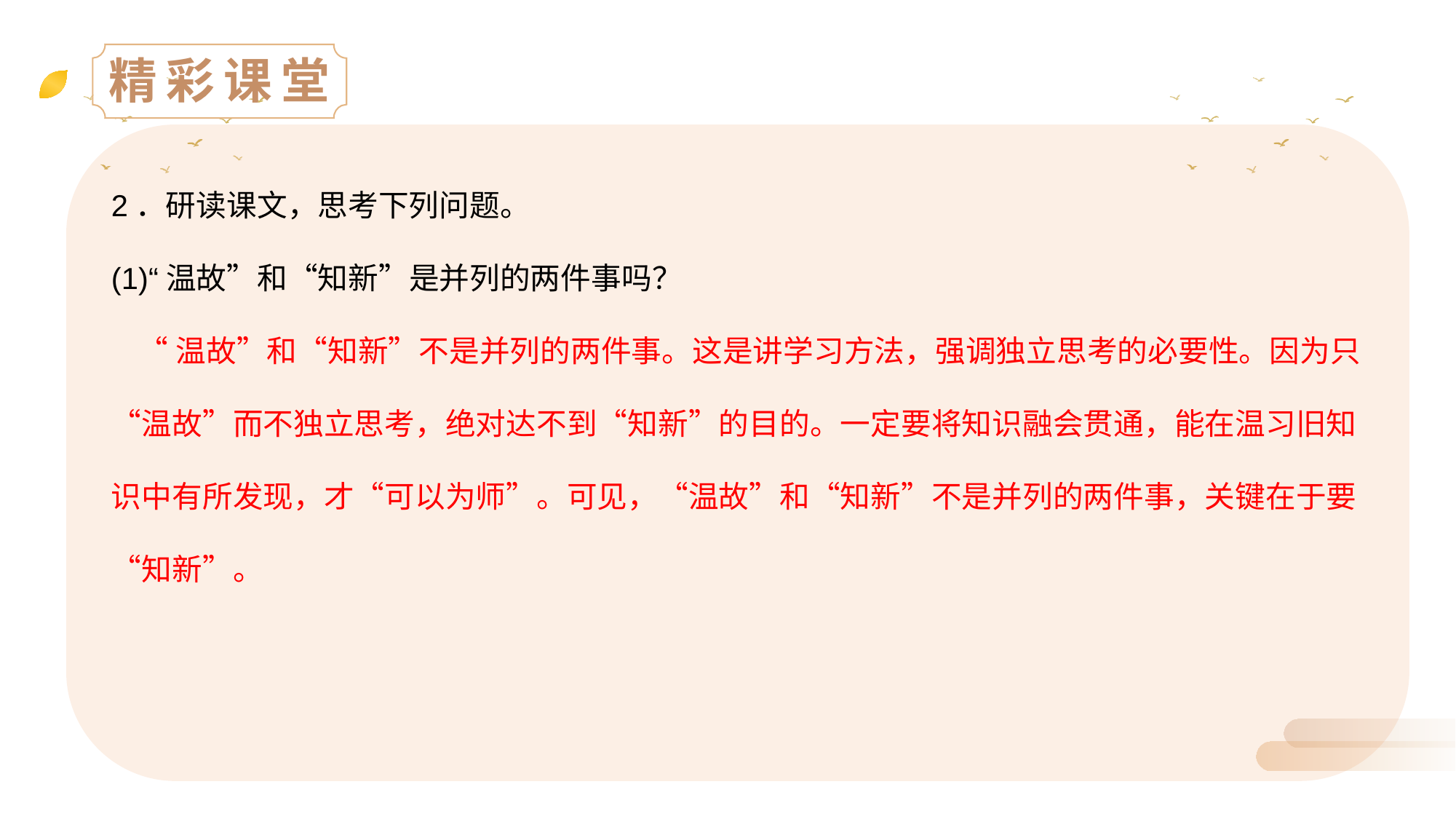

精彩课堂
2．研读课文，思考下列问题。
(1)“温故”和“知新”是并列的两件事吗？
    “温故”和“知新”不是并列的两件事。这是讲学习方法，强调独立思考的必要性。因为只“温故”而不独立思考，绝对达不到“知新”的目的。一定要将知识融会贯通，能在温习旧知识中有所发现，才“可以为师”。可见，“温故”和“知新”不是并列的两件事，关键在于要“知新”。